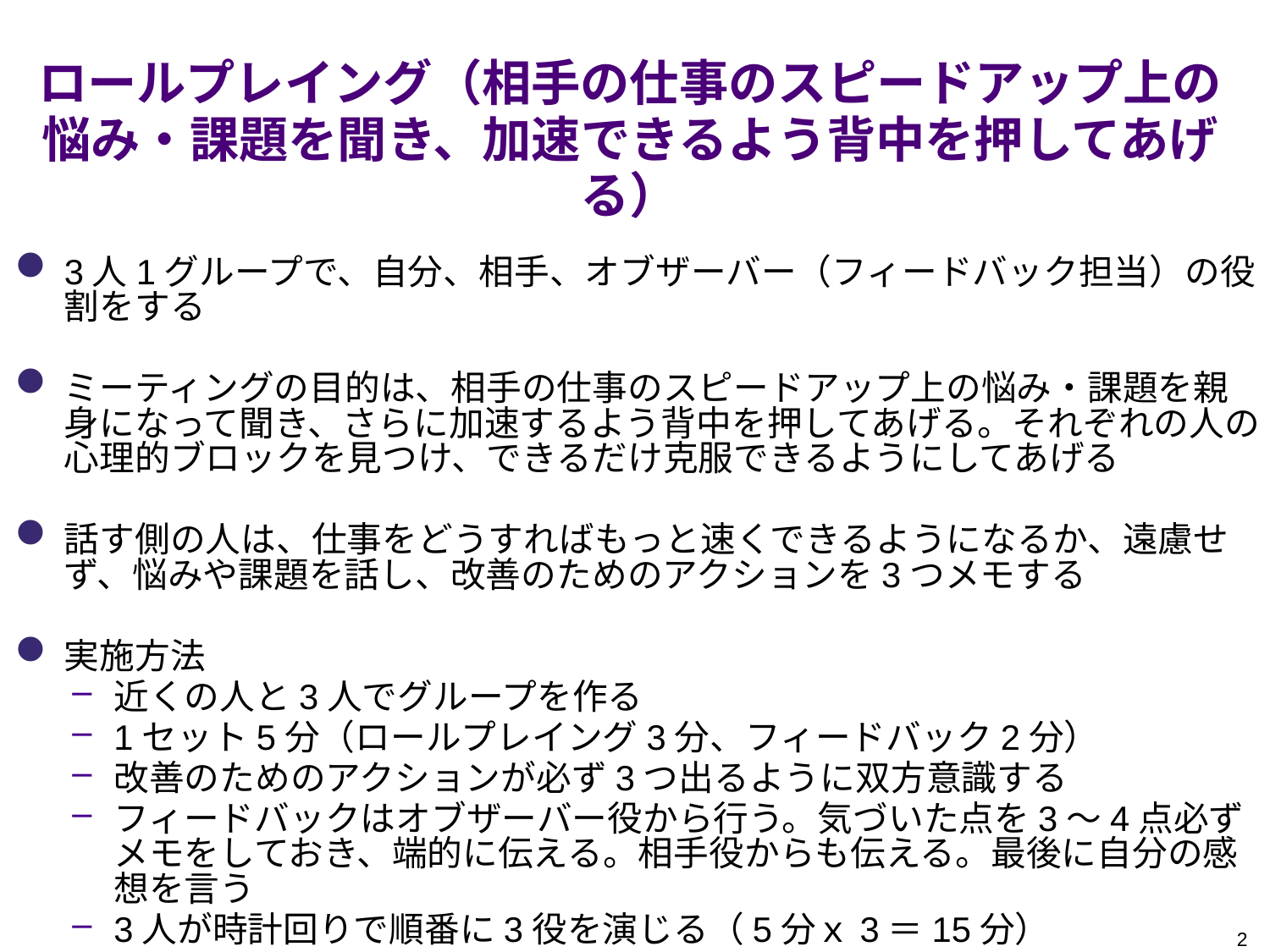

# ロールプレイング（相手の仕事のスピードアップ上の悩み・課題を聞き、加速できるよう背中を押してあげる）
3人1グループで、自分、相手、オブザーバー（フィードバック担当）の役割をする

ミーティングの目的は、相手の仕事のスピードアップ上の悩み・課題を親身になって聞き、さらに加速するよう背中を押してあげる。それぞれの人の心理的ブロックを見つけ、できるだけ克服できるようにしてあげる

話す側の人は、仕事をどうすればもっと速くできるようになるか、遠慮せず、悩みや課題を話し、改善のためのアクションを3つメモする

実施方法
近くの人と3人でグループを作る
1セット5分（ロールプレイング3分、フィードバック2分）
改善のためのアクションが必ず3つ出るように双方意識する
フィードバックはオブザーバー役から行う。気づいた点を3～4点必ずメモをしておき、端的に伝える。相手役からも伝える。最後に自分の感想を言う
3人が時計回りで順番に3役を演じる（5分ｘ3＝15分）
2